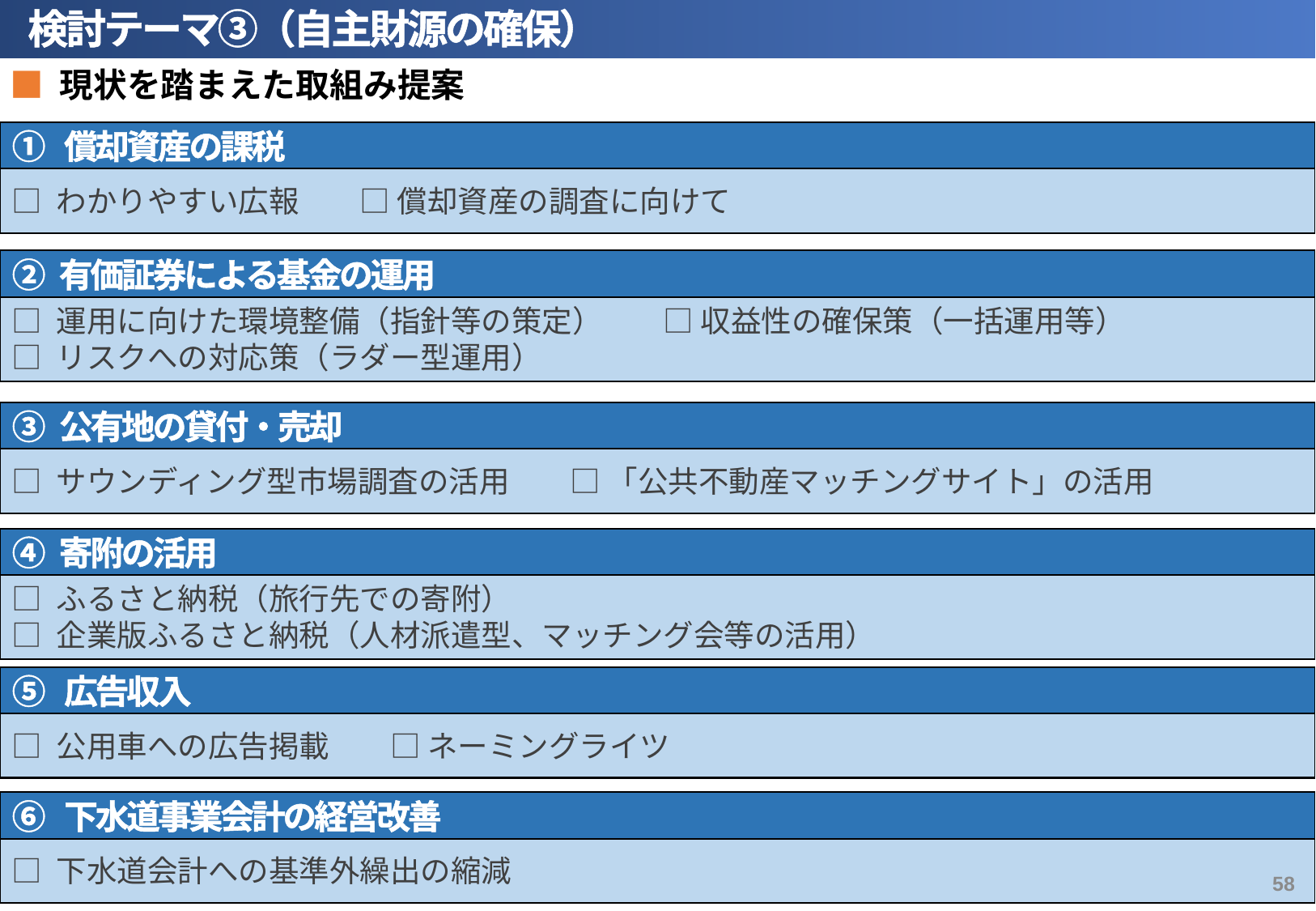

検討テーマ③（自主財源の確保）
■ 現状を踏まえた取組み提案
①  償却資産の課税
□ わかりやすい広報　　□ 償却資産の調査に向けて
② 有価証券による基金の運用
□ 運用に向けた環境整備（指針等の策定）　　□ 収益性の確保策（一括運用等）
□ リスクへの対応策（ラダー型運用）
③ 公有地の貸付・売却
□ サウンディング型市場調査の活用　　□ 「公共不動産マッチングサイト」の活用
④ 寄附の活用
□ ふるさと納税（旅行先での寄附）
□ 企業版ふるさと納税（人材派遣型、マッチング会等の活用）
⑤  広告収入
□ 公用車への広告掲載　　□ ネーミングライツ
⑥  下水道事業会計の経営改善
□ 下水道会計への基準外繰出の縮減
58